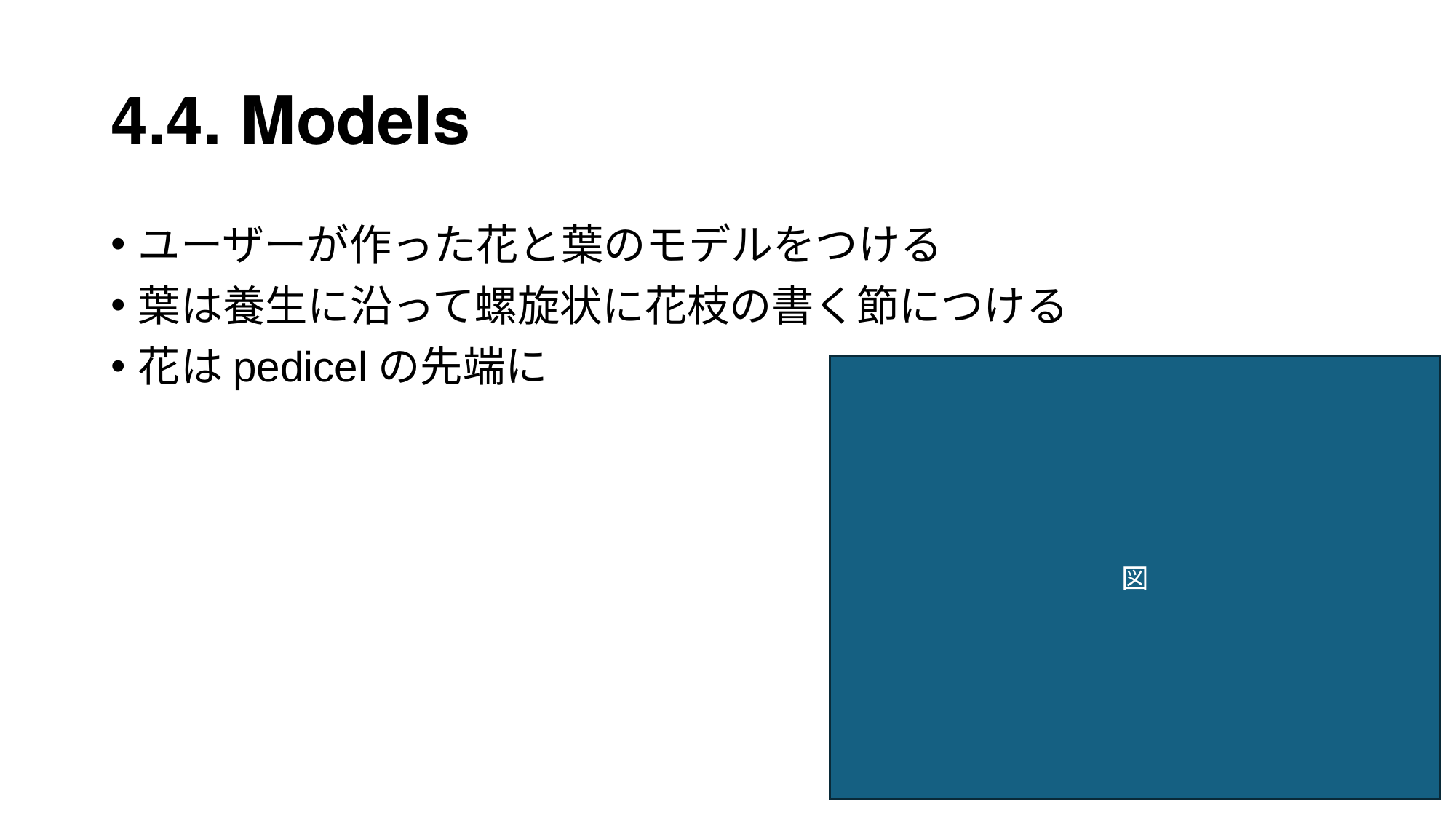

# 4.4. Models
ユーザーが作った花と葉のモデルをつける
葉は養生に沿って螺旋状に花枝の書く節につける
花はpedicelの先端に
図